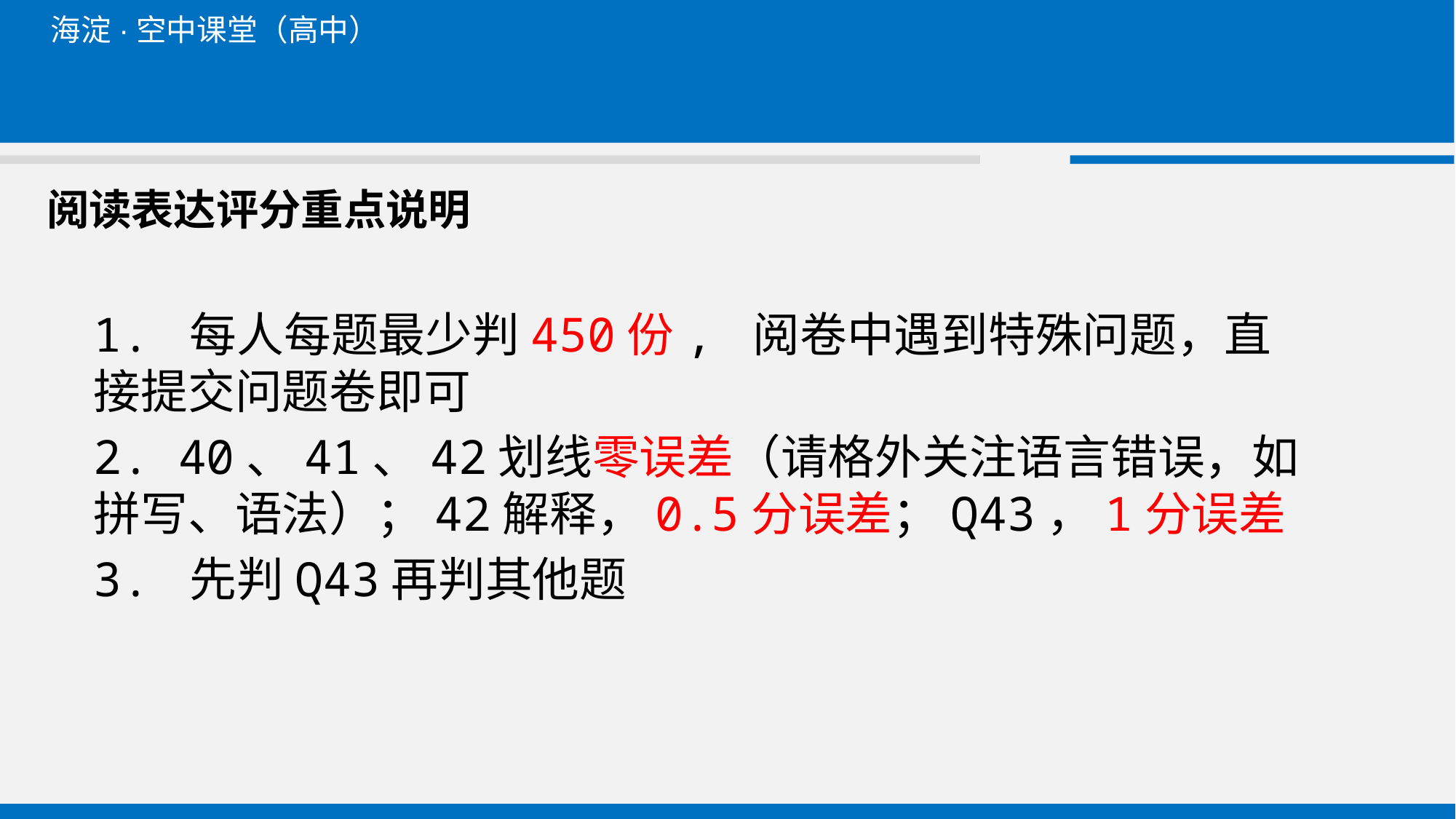

# 阅读表达评分重点说明

1. 每人每题最少判450份, 阅卷中遇到特殊问题，直接提交问题卷即可
2. 40、41、42划线零误差（请格外关注语言错误，如拼写、语法）；42解释，0.5分误差；Q43，1分误差
3. 先判Q43再判其他题